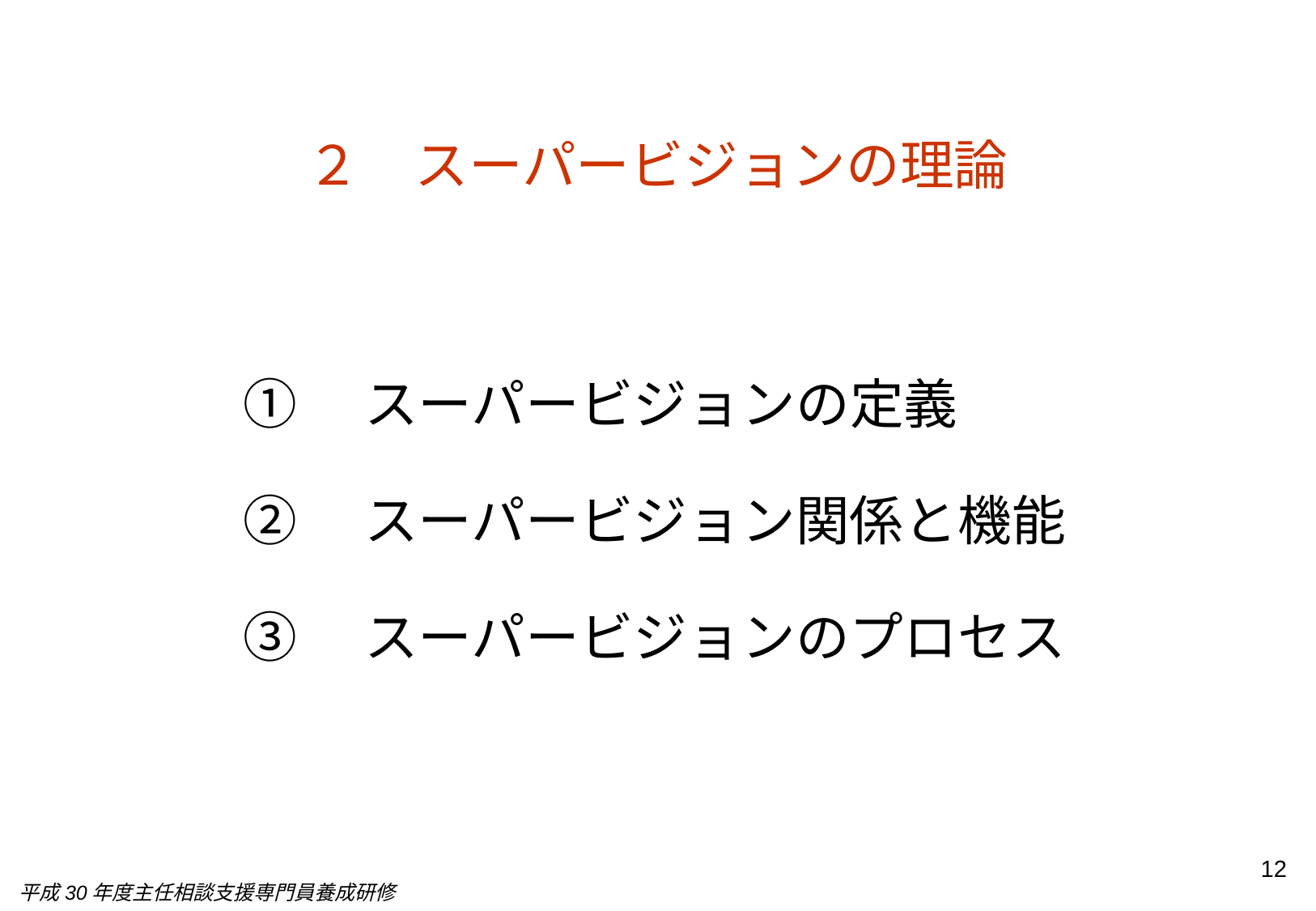

２　スーパービジョンの理論
①　スーパービジョンの定義
②　スーパービジョン関係と機能
③　スーパービジョンのプロセス
12
平成30年度主任相談支援専門員養成研修